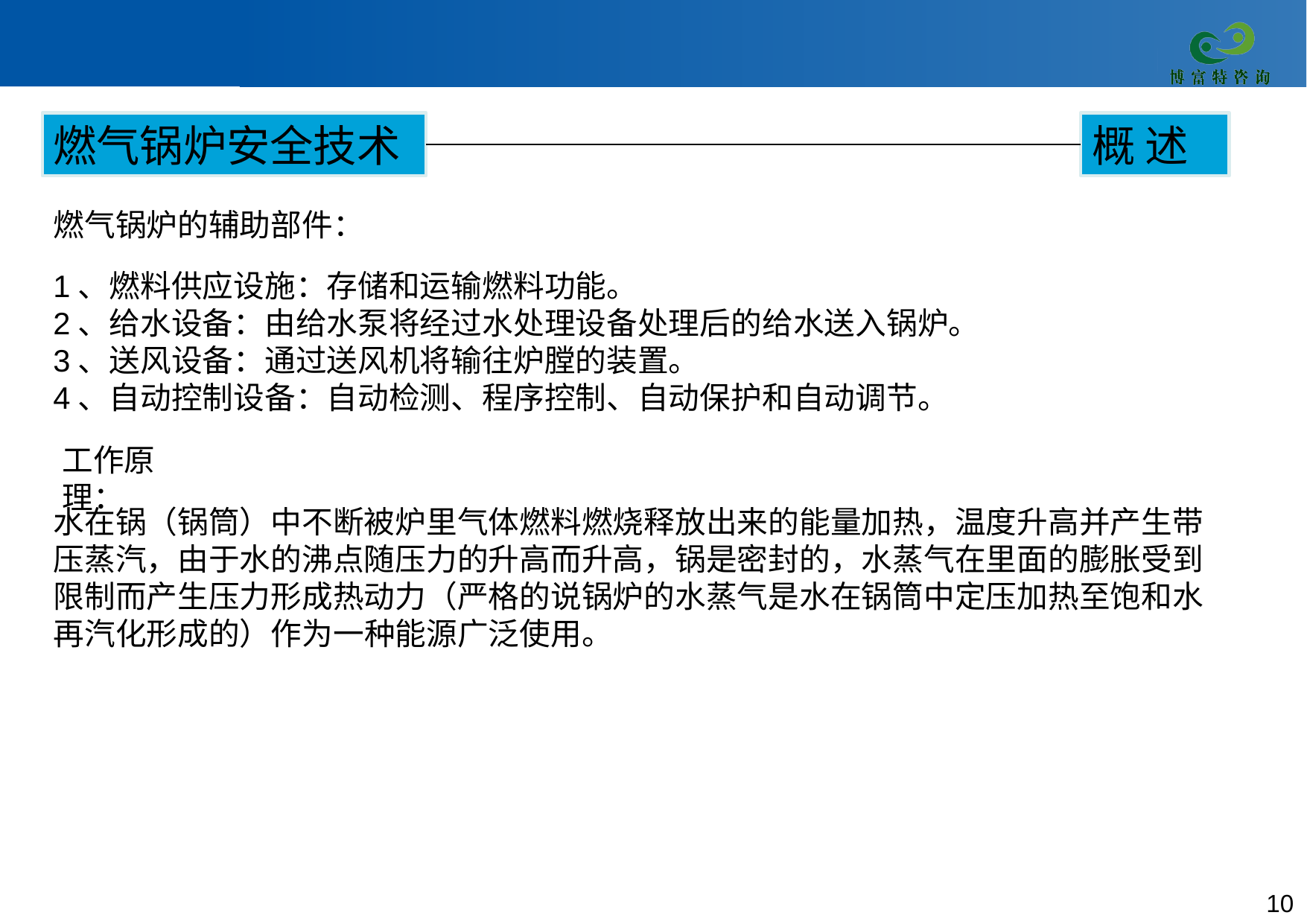

燃气锅炉安全技术
概 述
燃气锅炉的辅助部件：
1、燃料供应设施：存储和运输燃料功能。
2、给水设备：由给水泵将经过水处理设备处理后的给水送入锅炉。
3、送风设备：通过送风机将输往炉膛的装置。
4、自动控制设备：自动检测、程序控制、自动保护和自动调节。
工作原理：
水在锅（锅筒）中不断被炉里气体燃料燃烧释放出来的能量加热，温度升高并产生带压蒸汽，由于水的沸点随压力的升高而升高，锅是密封的，水蒸气在里面的膨胀受到限制而产生压力形成热动力（严格的说锅炉的水蒸气是水在锅筒中定压加热至饱和水再汽化形成的）作为一种能源广泛使用。